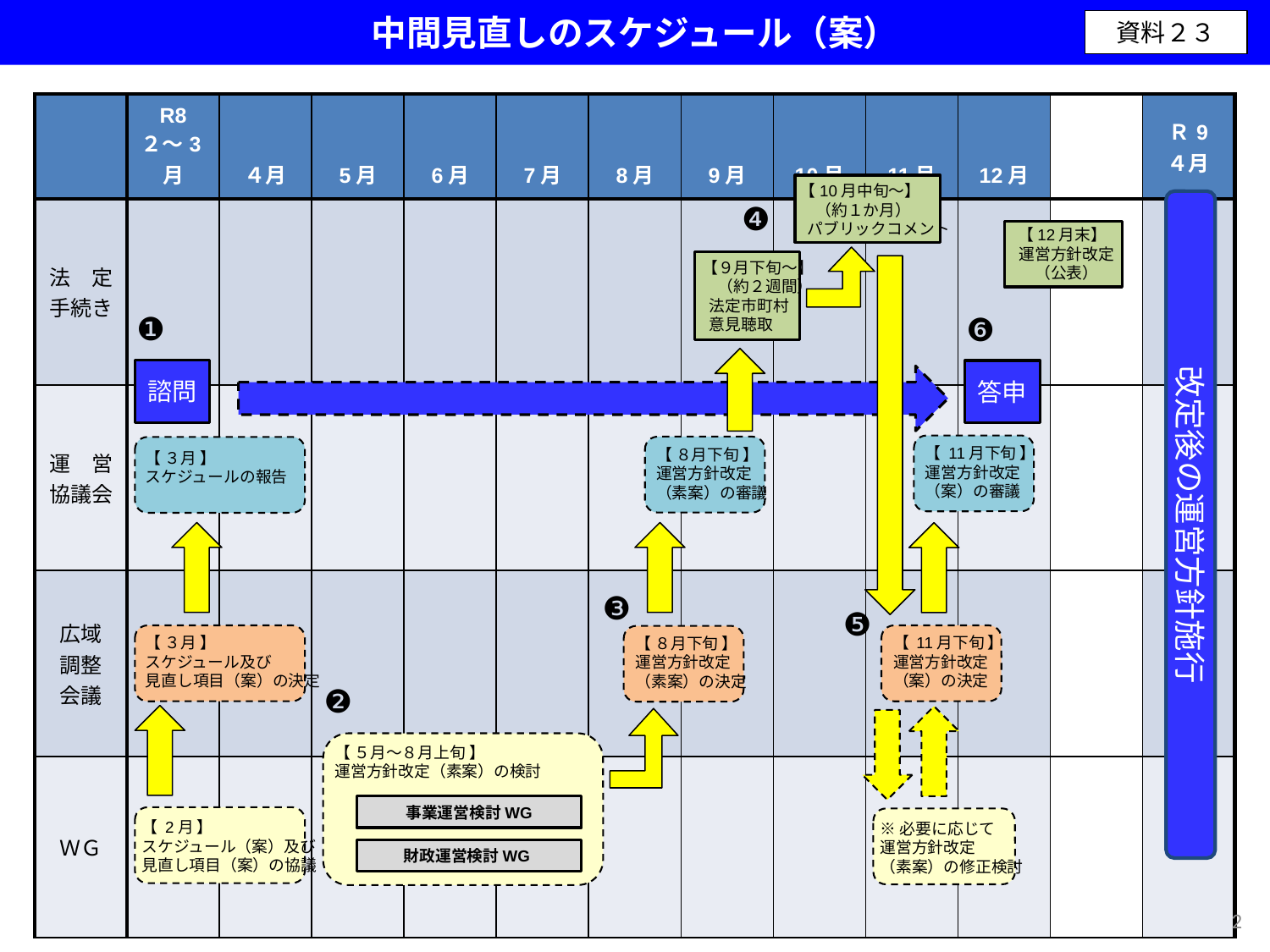

中間見直しのスケジュール（案）
資料２３
|  | R8 ２～3月 | ４月 | 5月 | 6月 | 7月 | 8月 | 9月 | 10月 | 11月 | 12月 |  | Ｒ9 ４月 |
| --- | --- | --- | --- | --- | --- | --- | --- | --- | --- | --- | --- | --- |
| 法　定 手続き |  |  |  |  |  |  |  |  |  |  |  |  |
| 運　営 協議会 |  |  |  |  |  |  |  |  |  |  |  |  |
| 広域 調整 会議 |  |  |  |  |  |  |  |  |  |  |  |  |
| ＷＧ |  |  |  |  |  |  |  |  |  |  |  |  |

【10月中旬～】
　（約１か月）
 パブリックコメント
改定後の運営方針施行
❹

【12月末】
運営方針改定
（公表）

【９月下旬～】
　（約２週間）
 法定市町村
 意見聴取

❶
❻

諮問
答申

【 11月下旬 】
運営方針改定
（案）の審議
【 ８月下旬 】
運営方針改定
（素案）の審議
【 ３月 】
スケジュールの報告

❸
❺

【 ３月 】
スケジュール及び
見直し項目（案）の決定
【 11月下旬 】
運営方針改定
（案）の決定
【 ８月下旬 】
運営方針改定
（素案）の決定
❷

【 ５月～８月上旬 】
運営方針改定（素案）の検討
事業運営検討WG

【 2月 】
スケジュール（案）及び
見直し項目（案）の協議
※必要に応じて
運営方針改定
（素案）の修正検討
財政運営検討WG
2